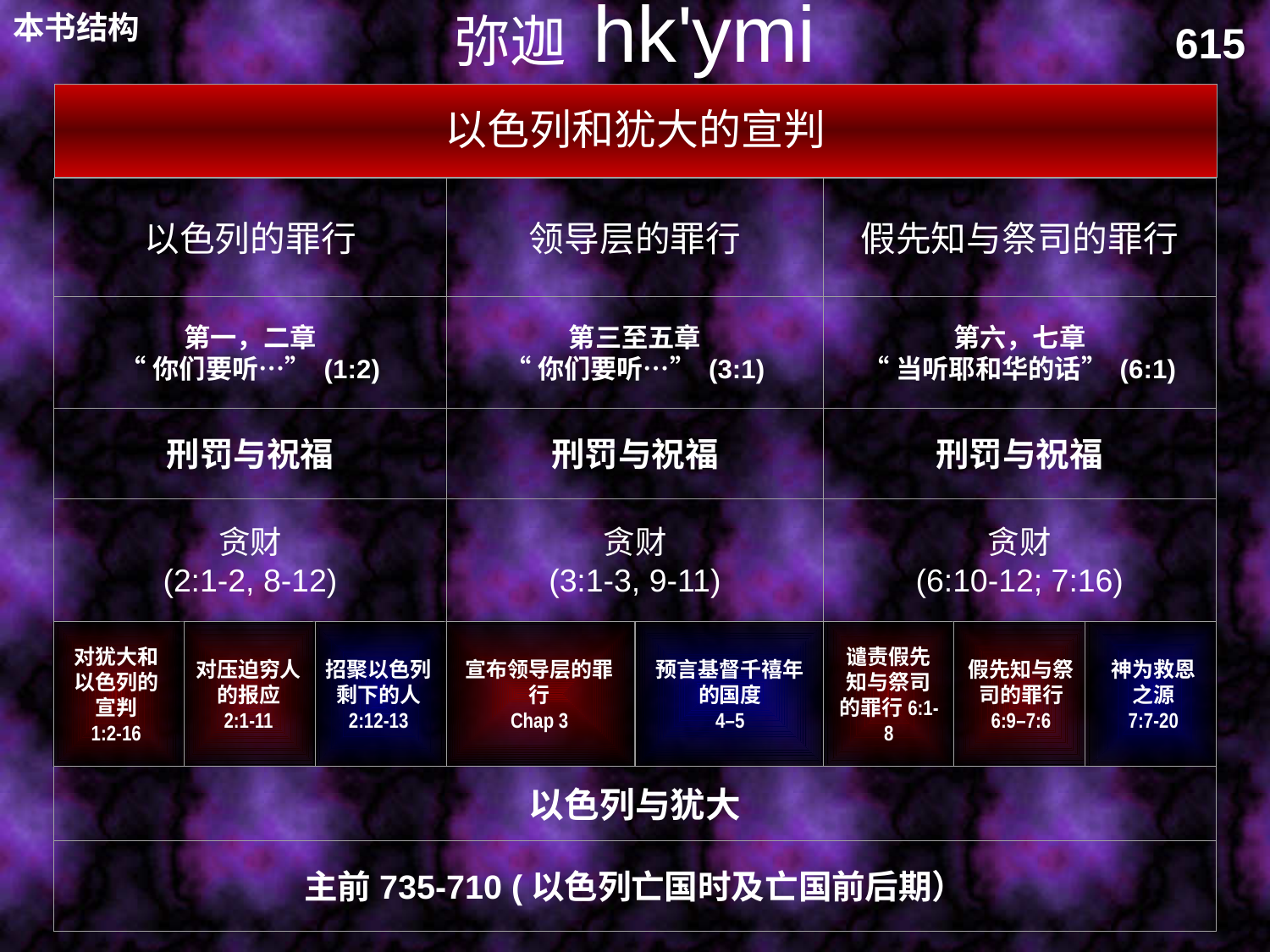

本书结构
弥迦 hk'ymi
615

Judgment on Israel and Judah for Exploitation
以色列和犹大的宣判

以色列的罪行

领导层的罪行

假先知与祭司的罪行

第一，二章
“你们要听…” (1:2)

第三至五章
“你们要听…” (3:1)

第六，七章
“当听耶和华的话” (6:1)

刑罚与祝福

刑罚与祝福

刑罚与祝福

贪财
(2:1-2, 8-12)

贪财
(3:1-3, 9-11)

贪财
(6:10-12; 7:16)
对犹大和以色列的宣判
1:2-16

对压迫穷人的报应
2:1-11

招聚以色列剩下的人
2:12-13

宣布领导层的罪行
Chap 3

预言基督千禧年的国度
4–5

谴责假先知与祭司的罪行6:1-8
假先知与祭司的罪行
6:9–7:6

神为救恩之源
7:7-20

以色列与犹大

主前735-710 (以色列亡国时及亡国前后期）